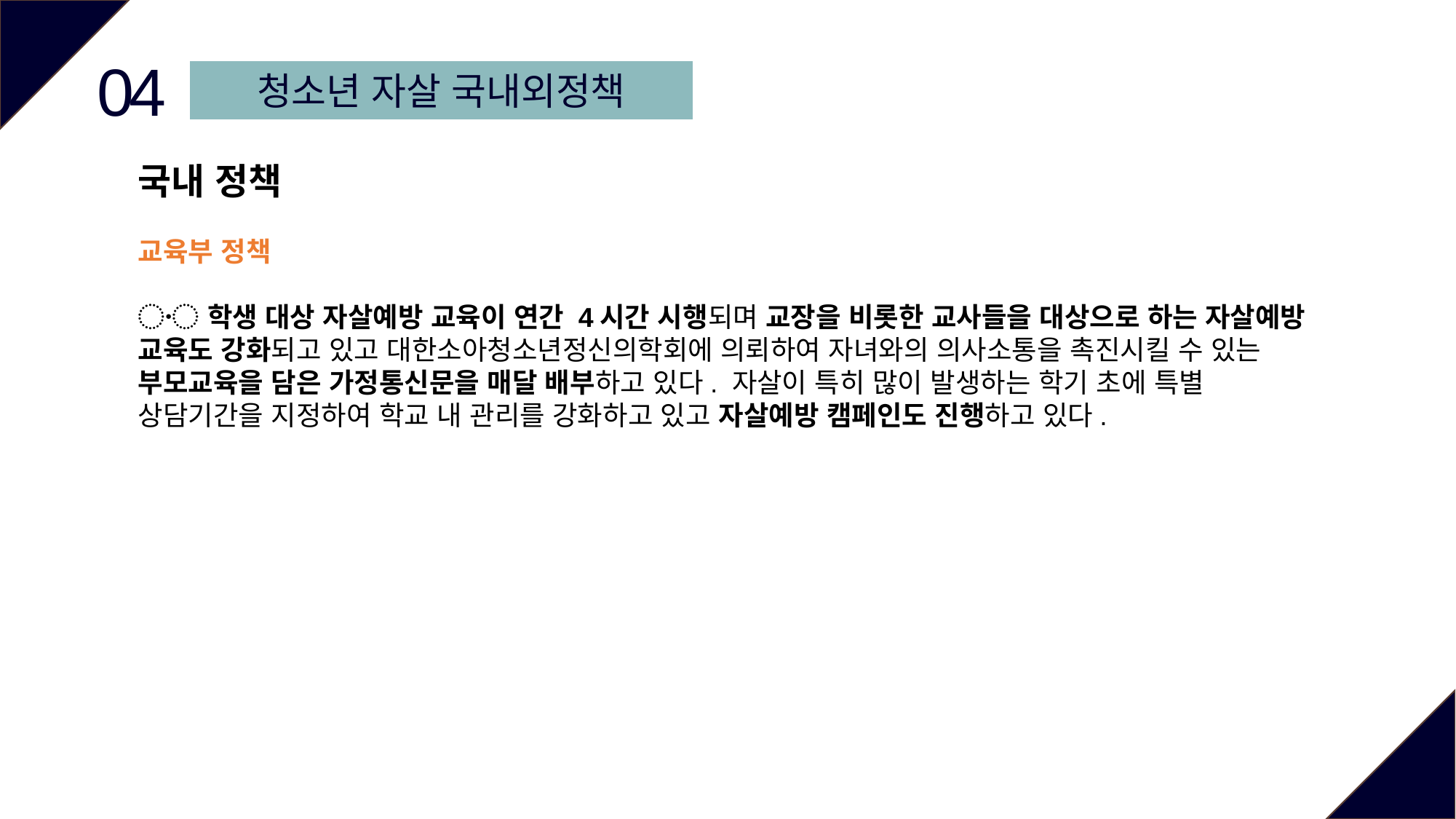

04
청소년 자살 국내외정책
국내 정책

교육부 정책

〮 학생 대상 자살예방 교육이 연간 4시간 시행되며 교장을 비롯한 교사들을 대상으로 하는 자살예방 교육도 강화되고 있고 대한소아청소년정신의학회에 의뢰하여 자녀와의 의사소통을 촉진시킬 수 있는 부모교육을 담은 가정통신문을 매달 배부하고 있다. 자살이 특히 많이 발생하는 학기 초에 특별 상담기간을 지정하여 학교 내 관리를 강화하고 있고 자살예방 캠페인도 진행하고 있다.